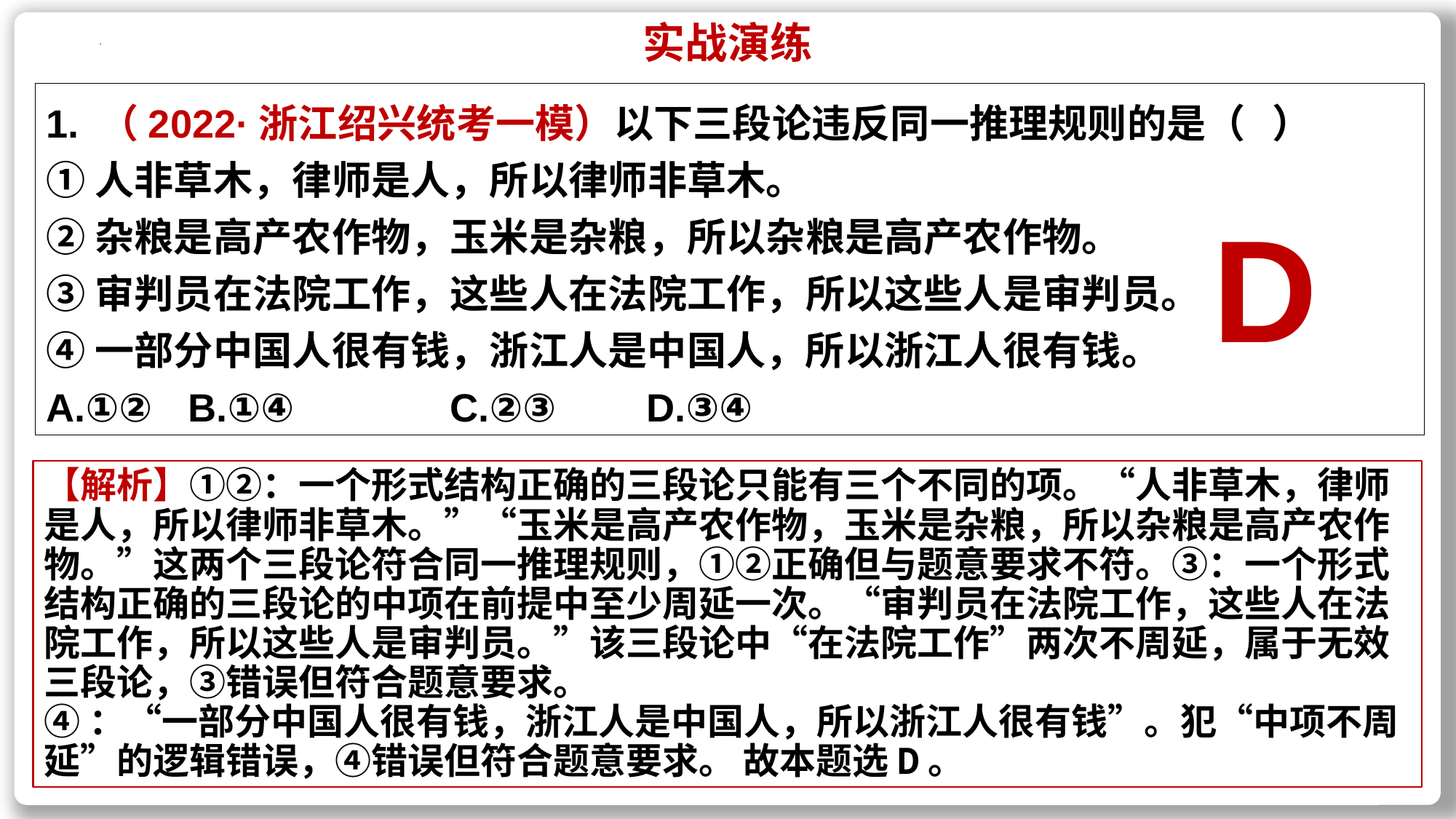

实战演练
1. （2022·浙江绍兴统考一模）以下三段论违反同一推理规则的是（   ）
①人非草木，律师是人，所以律师非草木。
②杂粮是高产农作物，玉米是杂粮，所以杂粮是高产农作物。
③审判员在法院工作，这些人在法院工作，所以这些人是审判员。
④一部分中国人很有钱，浙江人是中国人，所以浙江人很有钱。
A.①②	   B.①④	       C.②③	     D.③④
D
【解析】①②：一个形式结构正确的三段论只能有三个不同的项。“人非草木，律师是人，所以律师非草木。”“玉米是高产农作物，玉米是杂粮，所以杂粮是高产农作物。”这两个三段论符合同一推理规则，①②正确但与题意要求不符。③：一个形式结构正确的三段论的中项在前提中至少周延一次。“审判员在法院工作，这些人在法院工作，所以这些人是审判员。”该三段论中“在法院工作”两次不周延，属于无效三段论，③错误但符合题意要求。
④：“一部分中国人很有钱，浙江人是中国人，所以浙江人很有钱”。犯“中项不周延”的逻辑错误，④错误但符合题意要求。 故本题选D。